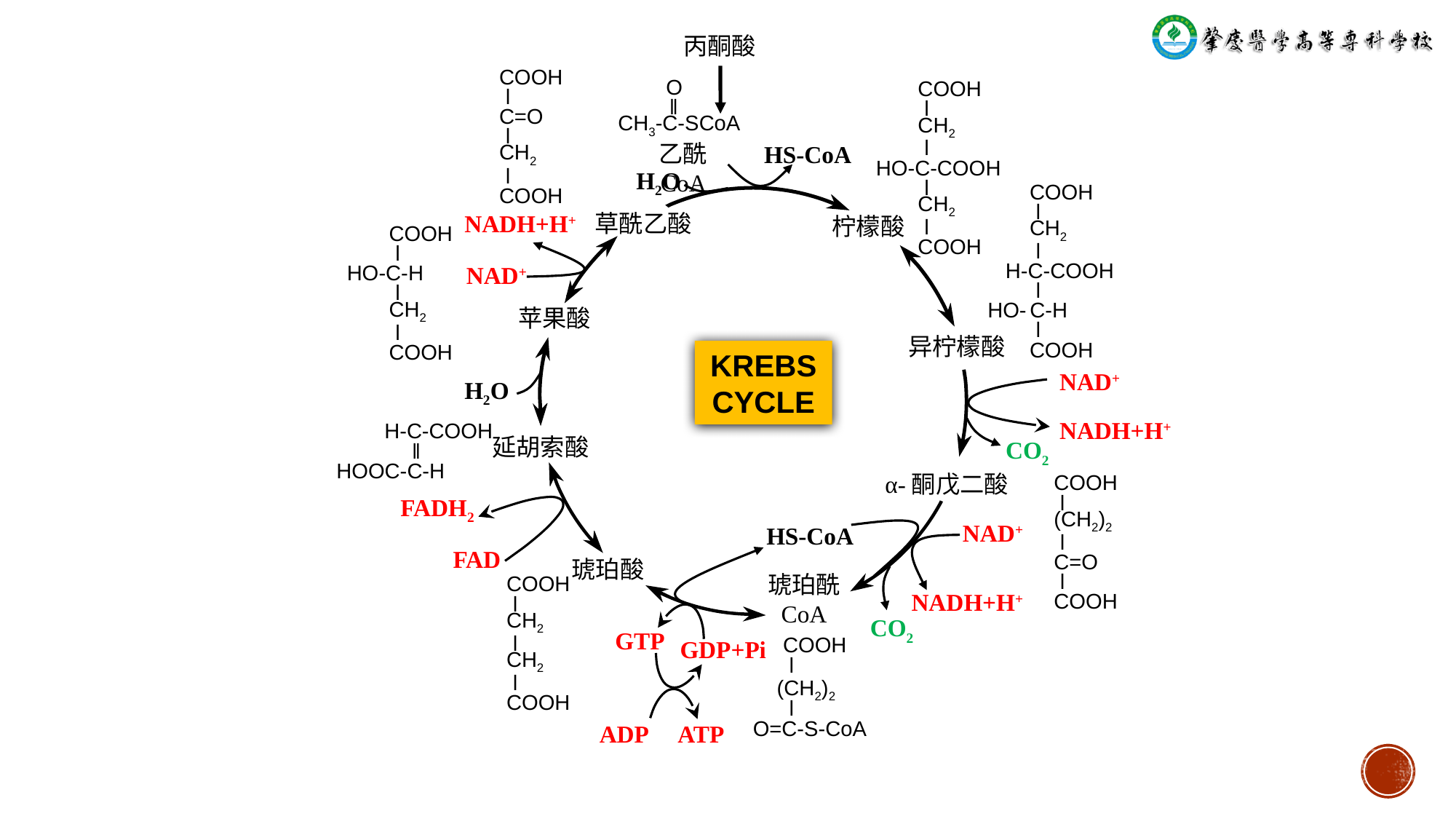

丙酮酸
COOH
 ǀ
C=O
 ǀ
CH2
 ǀ
COOH

        O
         ‖
CH3-C-SCoA
       COOH
        ǀ
       CH2
        ǀ
HO-C-COOH
        ǀ
       CH2
        ǀ
       COOH
乙酰CoA
HS-CoA
H2O

       COOH
        ǀ
       CH2
        ǀ
   H-C-COOH
        ǀ
HO- C-H
        ǀ
       COOH

NADH+H+
草酰乙酸
柠檬酸
       COOH
        ǀ
HO-C-H
        ǀ
       CH2
        ǀ
       COOH

NAD+

苹果酸

异柠檬酸
KREBS
CYCLE

NAD+

H2O

NADH+H+
        H-C-COOH
             ǁ
HOOC-C-H
延胡索酸

CO2

α-酮戊二酸

 COOH
  ǀ
 (CH2)2
  ǀ
 C=O
  ǀ
 COOH
FADH2

NAD+
HS-CoA

FAD

琥珀酸
琥珀酰
CoA
COOH
 ǀ
CH2
 ǀ
CH2
 ǀ
COOH

NADH+H+

CO2
GTP
GDP+Pi
      COOH
       ǀ
     (CH2)2
       ǀ
 O=C-S-CoA

ADP
ATP